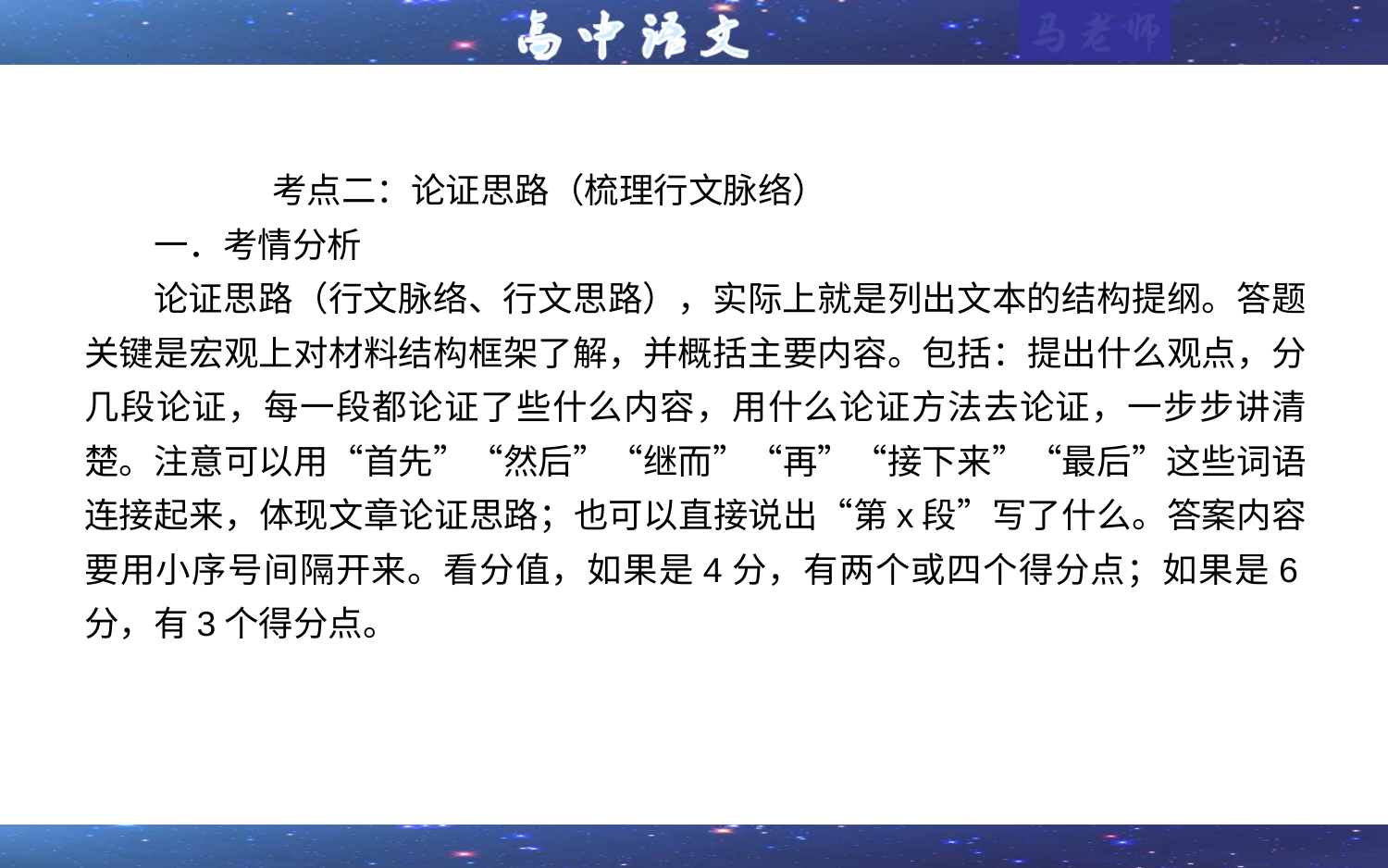

考点二：论证思路（梳理行文脉络）
一．考情分析
论证思路（行文脉络、行文思路），实际上就是列出文本的结构提纲。答题关键是宏观上对材料结构框架了解，并概括主要内容。包括：提出什么观点，分几段论证，每一段都论证了些什么内容，用什么论证方法去论证，一步步讲清楚。注意可以用“首先”“然后”“继而”“再”“接下来”“最后”这些词语连接起来，体现文章论证思路；也可以直接说出“第x段”写了什么。答案内容要用小序号间隔开来。看分值，如果是4分，有两个或四个得分点；如果是6分，有3个得分点。